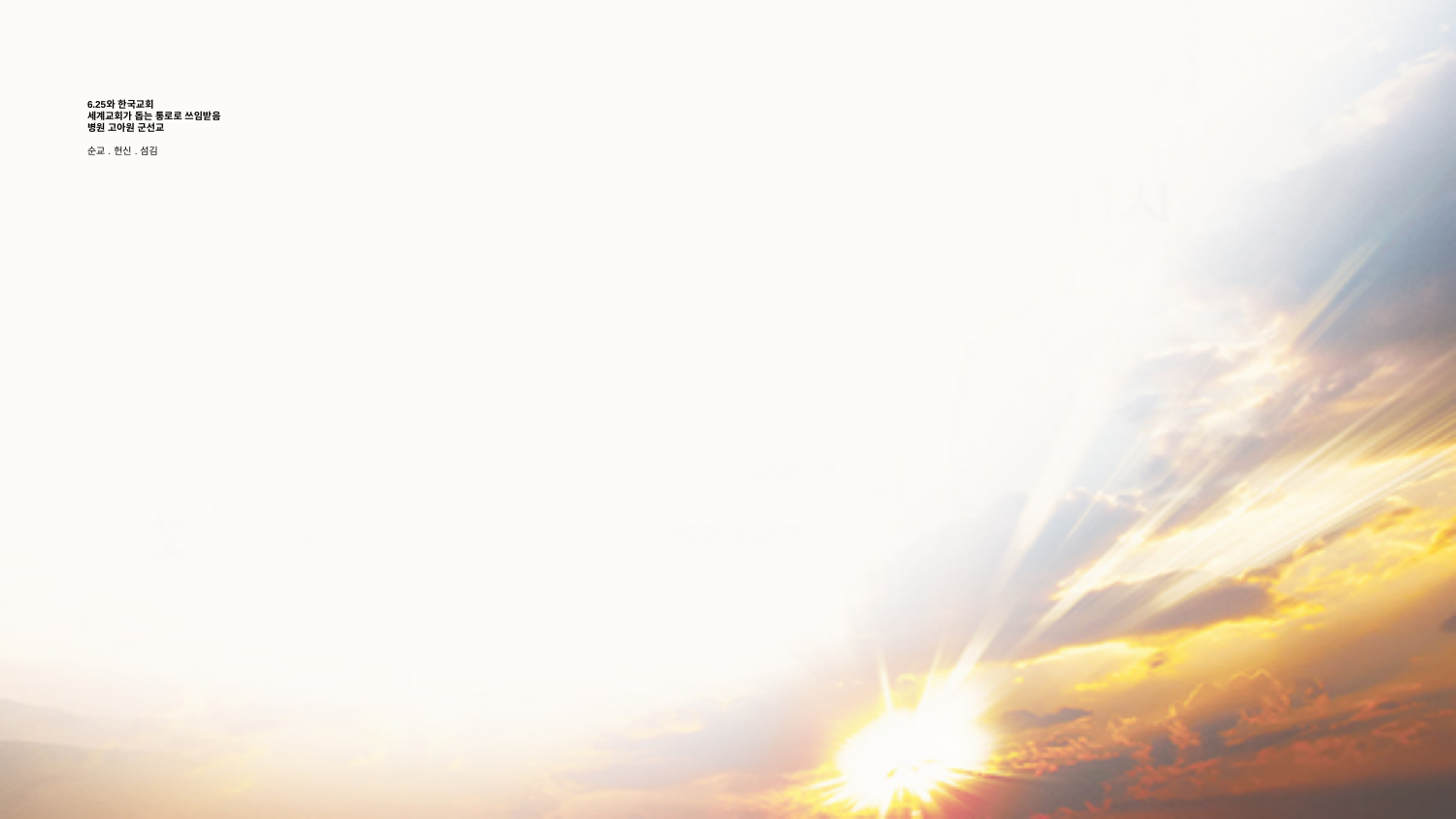

# 6.25와 한국교회 세계교회가 돕는 통로로 쓰임받음 병원 고아원 군선교
순교 . 헌신 . 섬김